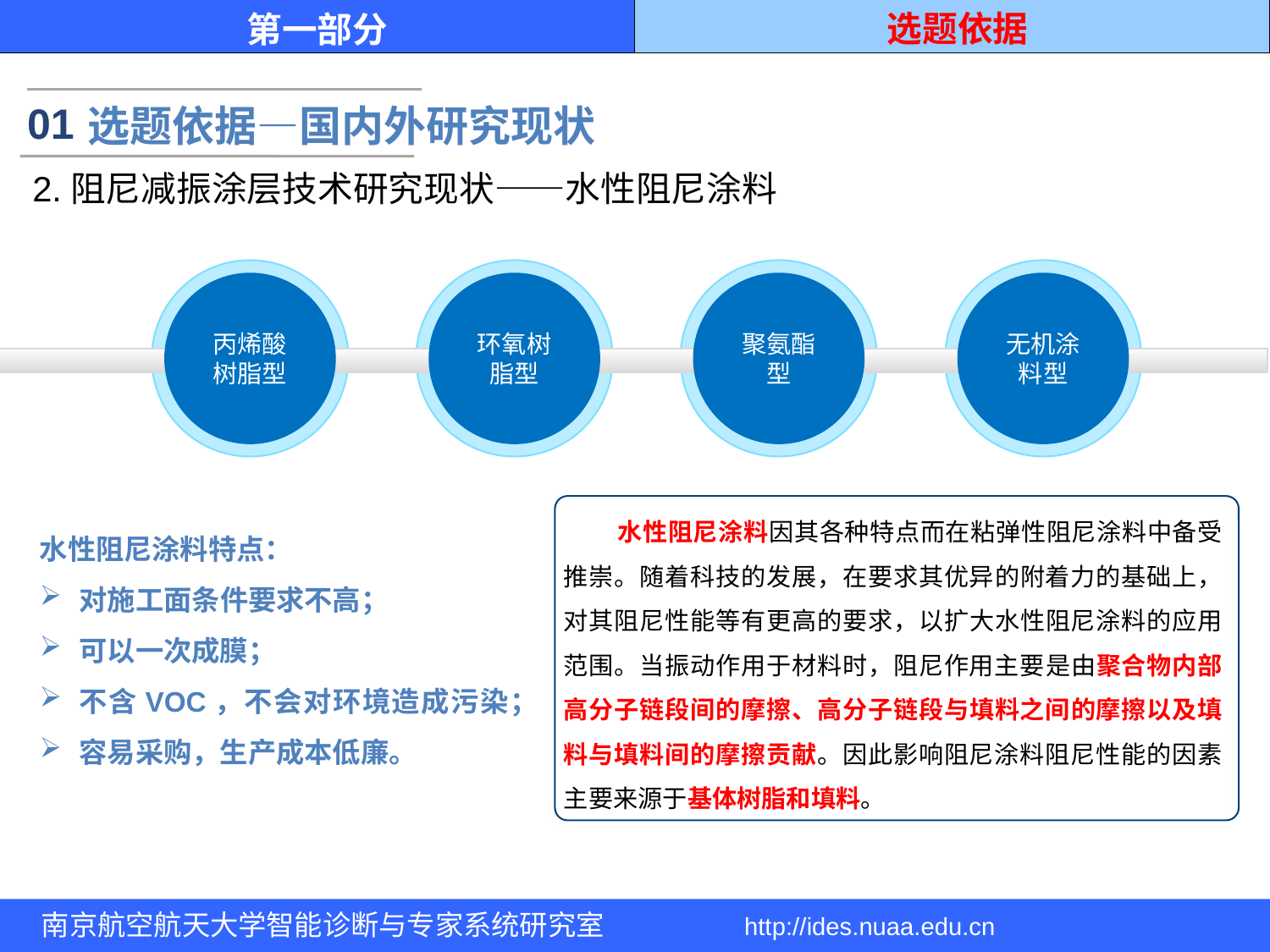

选题依据
第一部分
01
选题依据—国内外研究现状
2.阻尼减振涂层技术研究现状——水性阻尼涂料

丙烯酸树脂型
环氧树脂型
聚氨酯型
无机涂料型

        水性阻尼涂料因其各种特点而在粘弹性阻尼涂料中备受推崇。随着科技的发展，在要求其优异的附着力的基础上，对其阻尼性能等有更高的要求，以扩大水性阻尼涂料的应用范围。当振动作用于材料时，阻尼作用主要是由聚合物内部高分子链段间的摩擦、高分子链段与填料之间的摩擦以及填料与填料间的摩擦贡献。因此影响阻尼涂料阻尼性能的因素主要来源于基体树脂和填料。

水性阻尼涂料特点：
对施工面条件要求不高；
可以一次成膜；
不含VOC，不会对环境造成污染；
容易采购，生产成本低廉。
南京航空航天大学智能诊断与专家系统研究室                 http://ides.nuaa.edu.cn